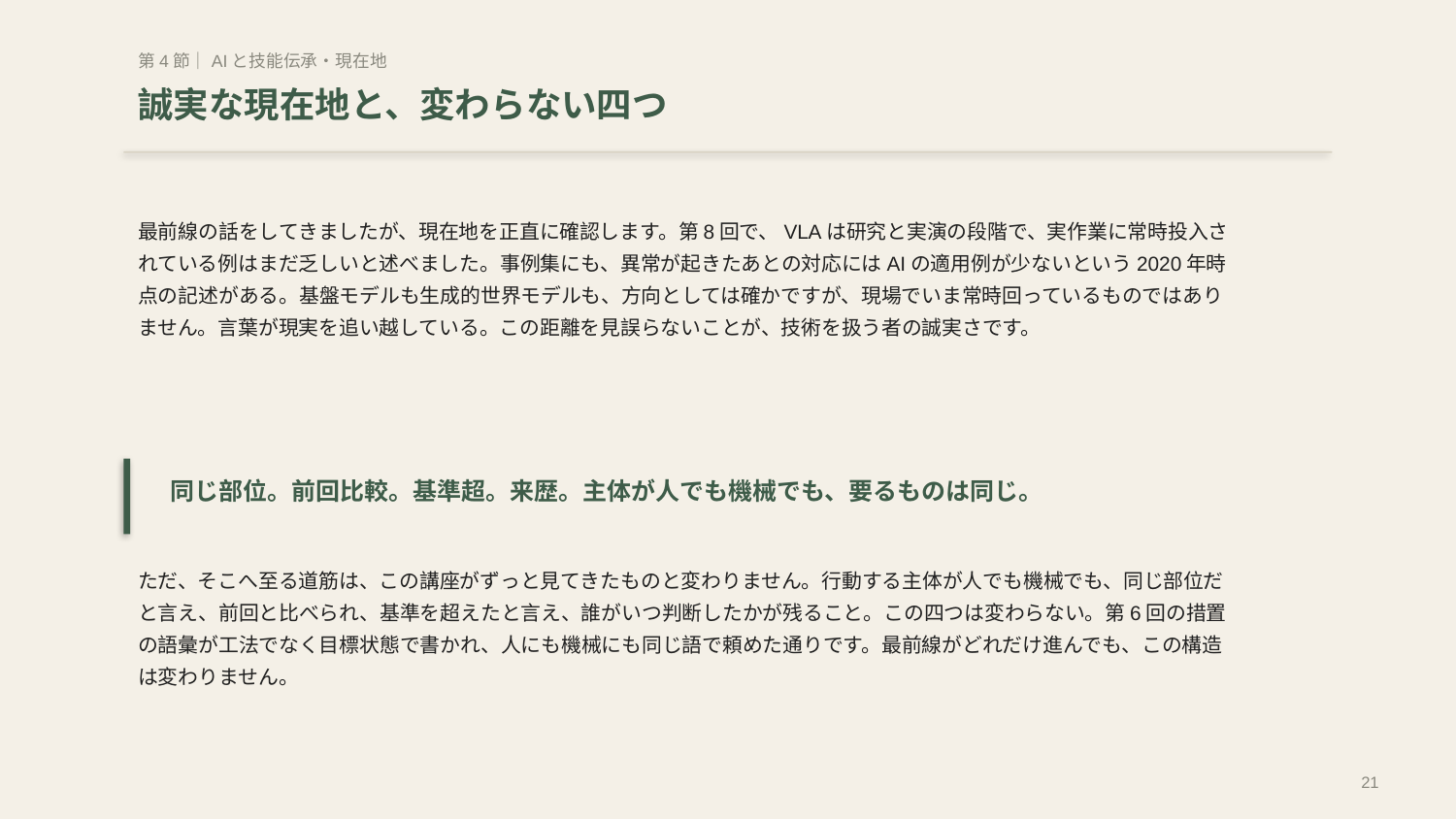

第4節｜AIと技能伝承・現在地
誠実な現在地と、変わらない四つ

最前線の話をしてきましたが、現在地を正直に確認します。第8回で、VLAは研究と実演の段階で、実作業に常時投入されている例はまだ乏しいと述べました。事例集にも、異常が起きたあとの対応にはAIの適用例が少ないという2020年時点の記述がある。基盤モデルも生成的世界モデルも、方向としては確かですが、現場でいま常時回っているものではありません。言葉が現実を追い越している。この距離を見誤らないことが、技術を扱う者の誠実さです。

同じ部位。前回比較。基準超。来歴。主体が人でも機械でも、要るものは同じ。
ただ、そこへ至る道筋は、この講座がずっと見てきたものと変わりません。行動する主体が人でも機械でも、同じ部位だと言え、前回と比べられ、基準を超えたと言え、誰がいつ判断したかが残ること。この四つは変わらない。第6回の措置の語彙が工法でなく目標状態で書かれ、人にも機械にも同じ語で頼めた通りです。最前線がどれだけ進んでも、この構造は変わりません。
21